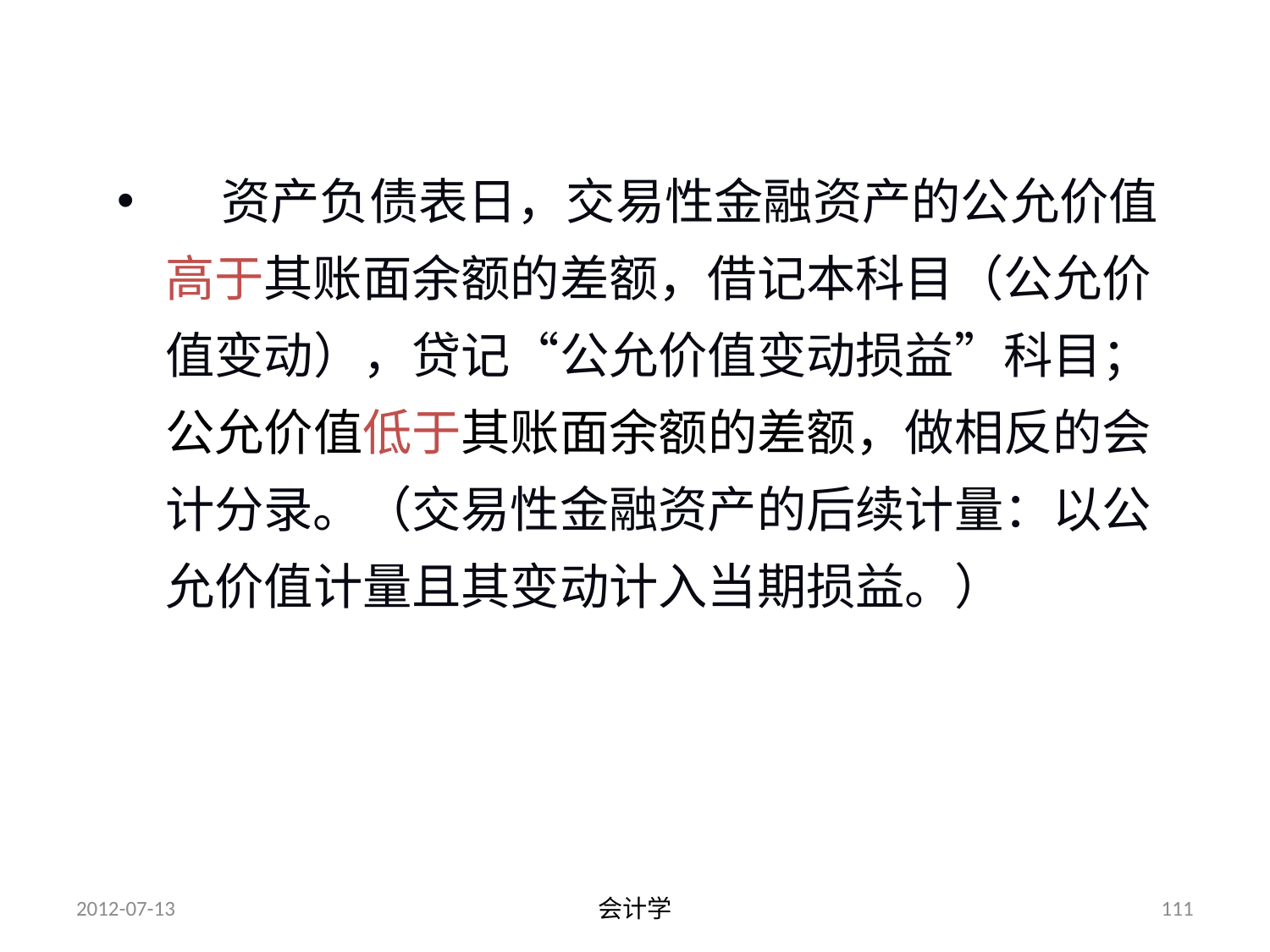

# （三）交易性金融资产的期末计量
    资产负债表日，交易性金融资产的公允价值高于其账面余额的差额，借记本科目（公允价值变动），贷记“公允价值变动损益”科目；公允价值低于其账面余额的差额，做相反的会计分录。（交易性金融资产的后续计量：以公允价值计量且其变动计入当期损益。）
2012-07-13
会计学
111